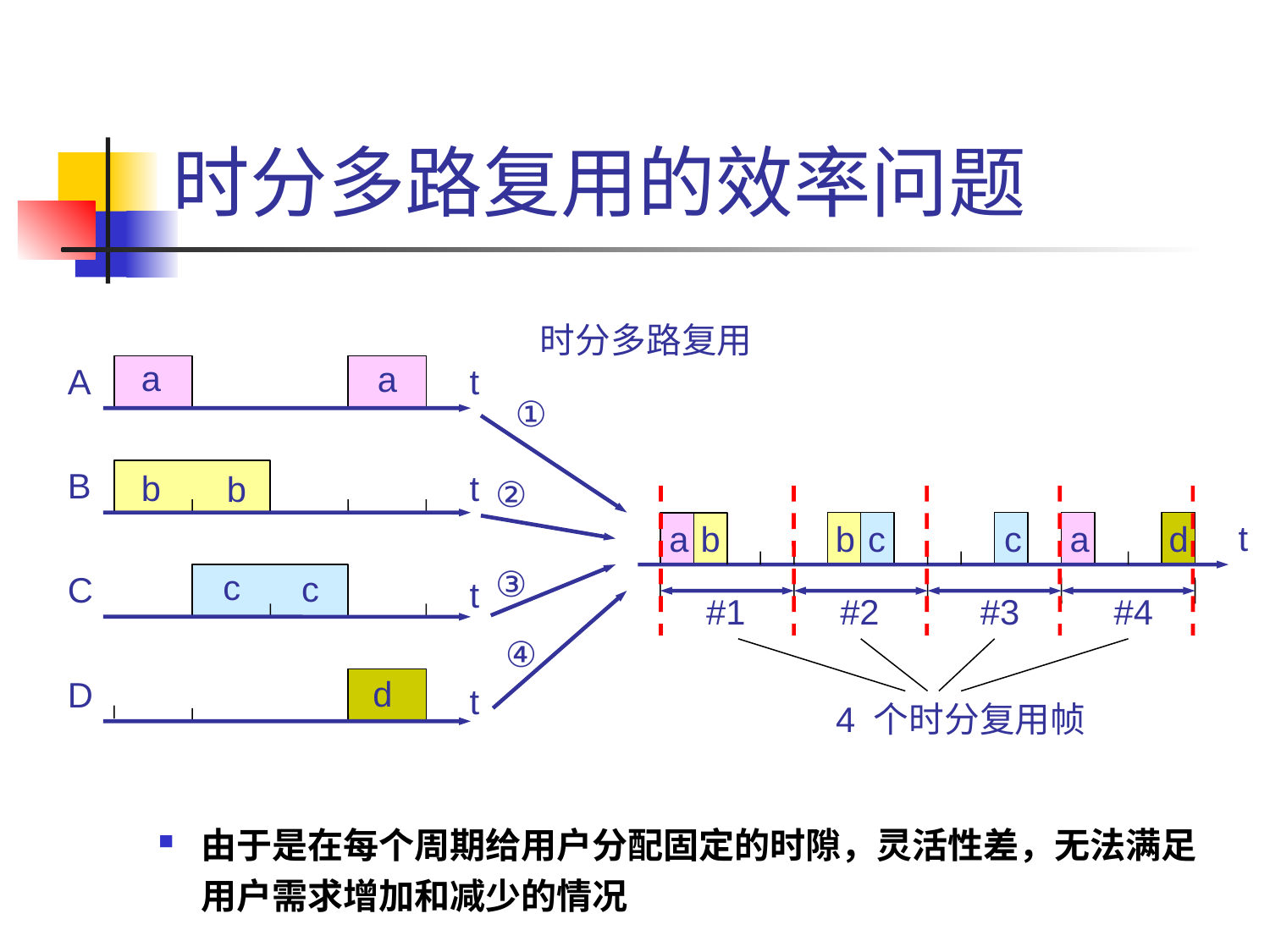

# 时分多路复用的效率问题
时分多路复用
a
a
A
t

①

B
t
b

b
②

t
a
b
b
c
c
a
d

③
c
c
C

t

#1
#2
#3
#4

④

d
D

t
4 个时分复用帧

由于是在每个周期给用户分配固定的时隙，灵活性差，无法满足用户需求增加和减少的情况